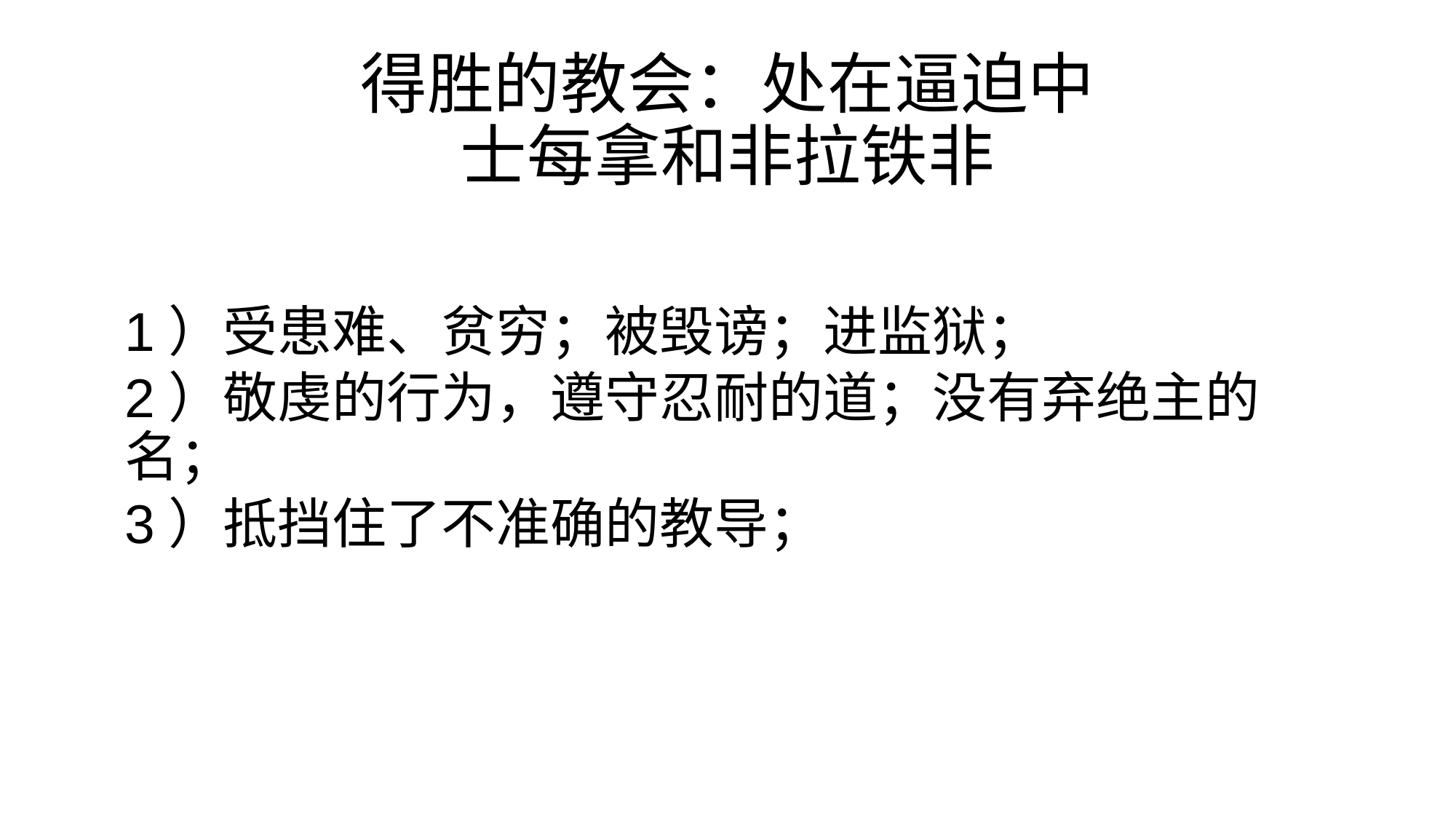

# 得胜的教会：处在逼迫中 士每拿和非拉铁非
1）受患难、贫穷；被毁谤；进监狱；
2）敬虔的行为，遵守忍耐的道；没有弃绝主的名；
3）抵挡住了不准确的教导；